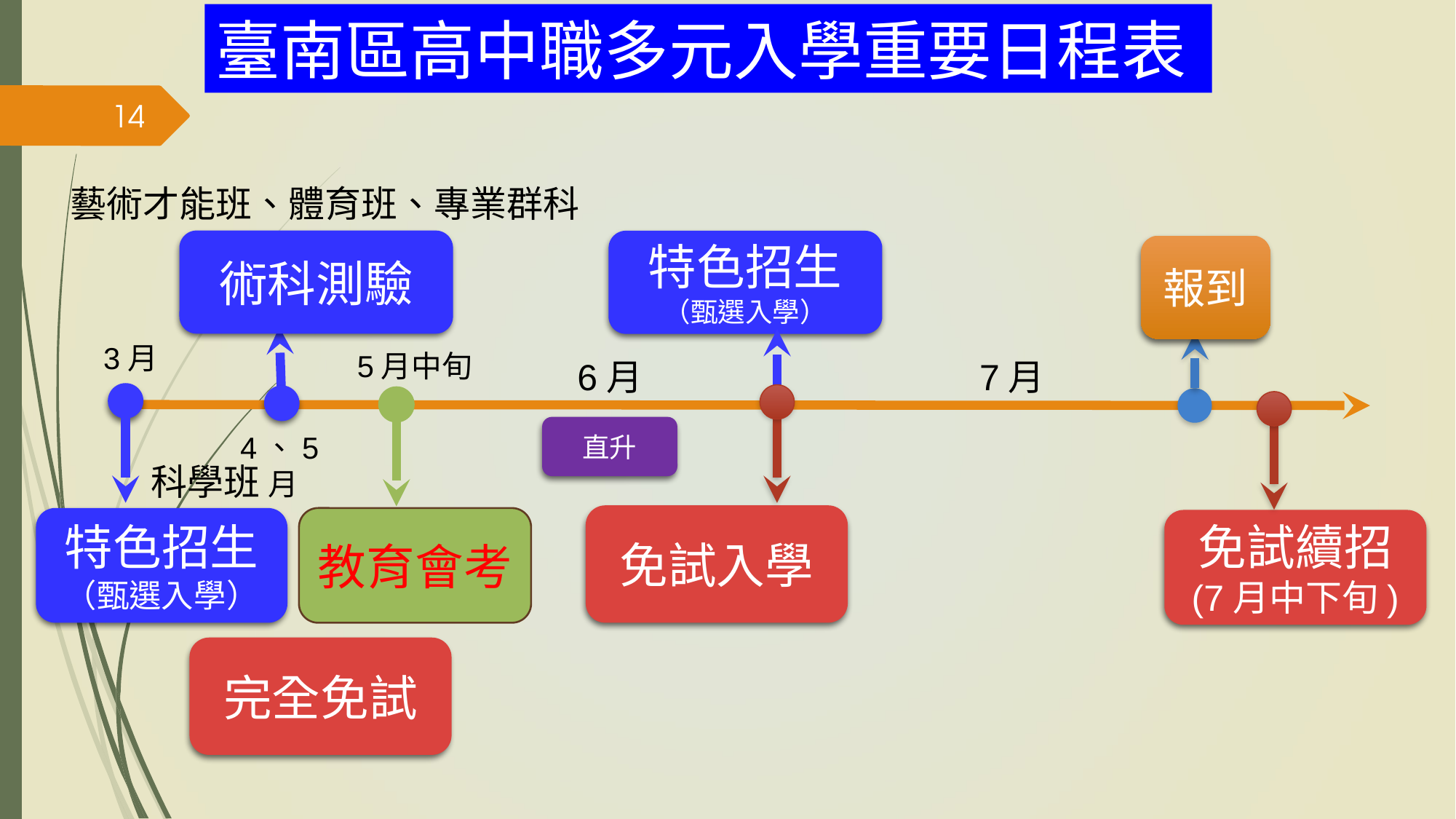

臺南區高中職多元入學重要日程表
14
藝術才能班、體育班、專業群科
術科測驗
特色招生
（甄選入學）
報到
3月
5月中旬
7月
6月

直升
4、5月
 科學班
免試入學
特色招生
（甄選入學）
教育會考
免試續招
(7月中下旬)
完全免試